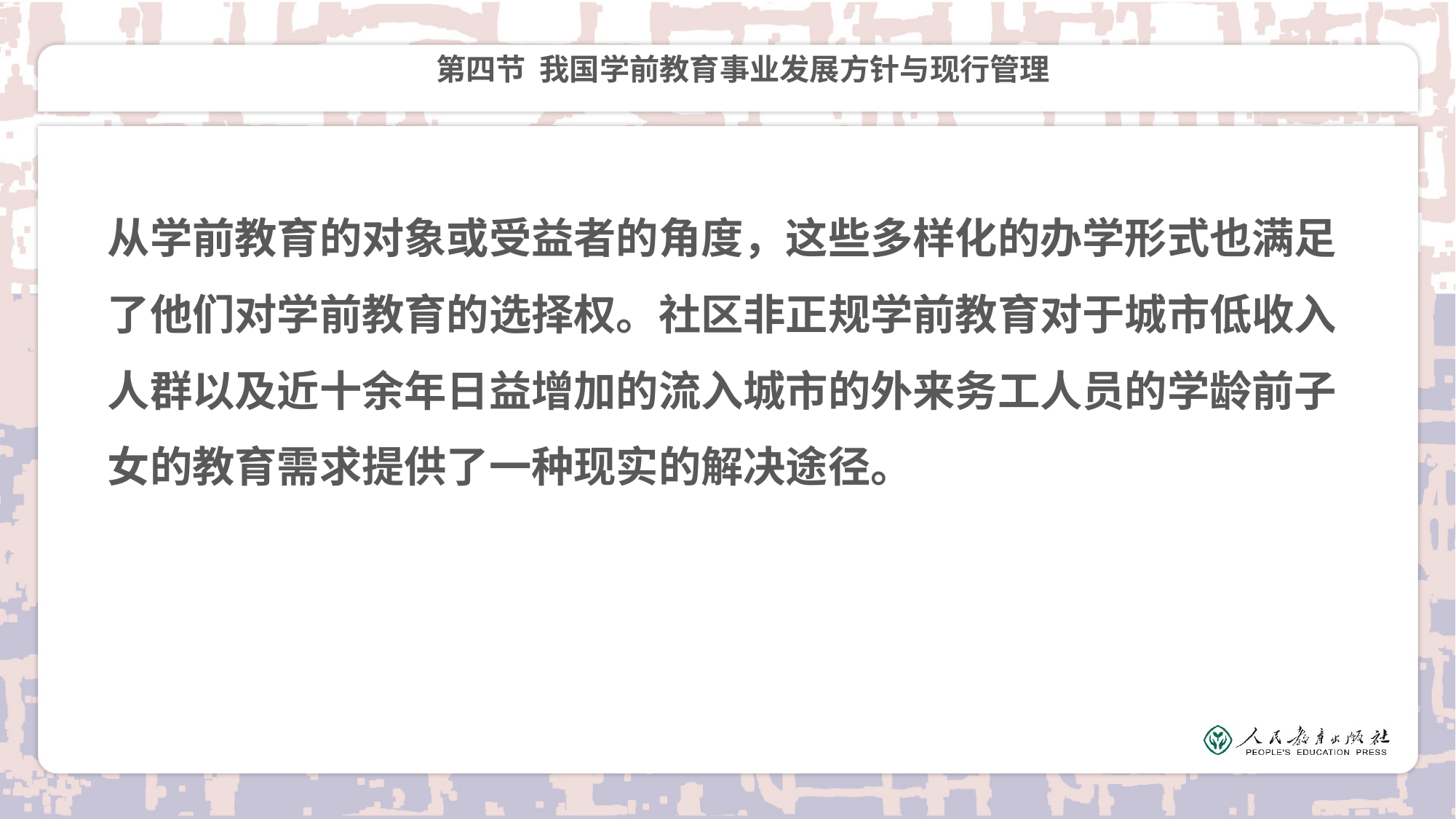

# 第四节  我国学前教育事业发展方针与现行管理
从学前教育的对象或受益者的角度，这些多样化的办学形式也满足了他们对学前教育的选择权。社区非正规学前教育对于城市低收入人群以及近十余年日益增加的流入城市的外来务工人员的学龄前子女的教育需求提供了一种现实的解决途径。